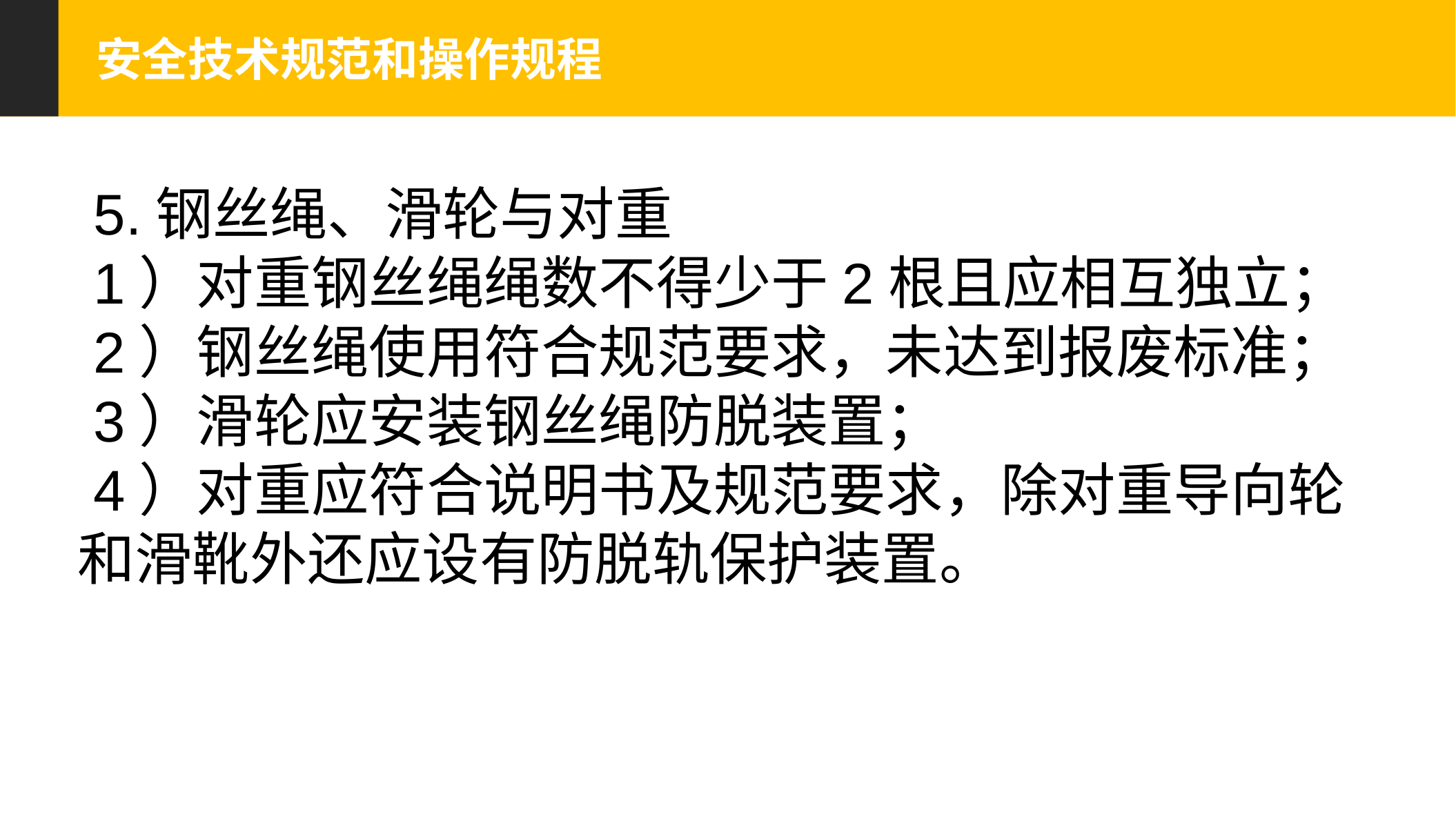

安全技术规范和操作规程
 5.钢丝绳、滑轮与对重
 1）对重钢丝绳绳数不得少于2根且应相互独立；
 2）钢丝绳使用符合规范要求，未达到报废标准；
 3）滑轮应安装钢丝绳防脱装置；
 4）对重应符合说明书及规范要求，除对重导向轮和滑靴外还应设有防脱轨保护装置。